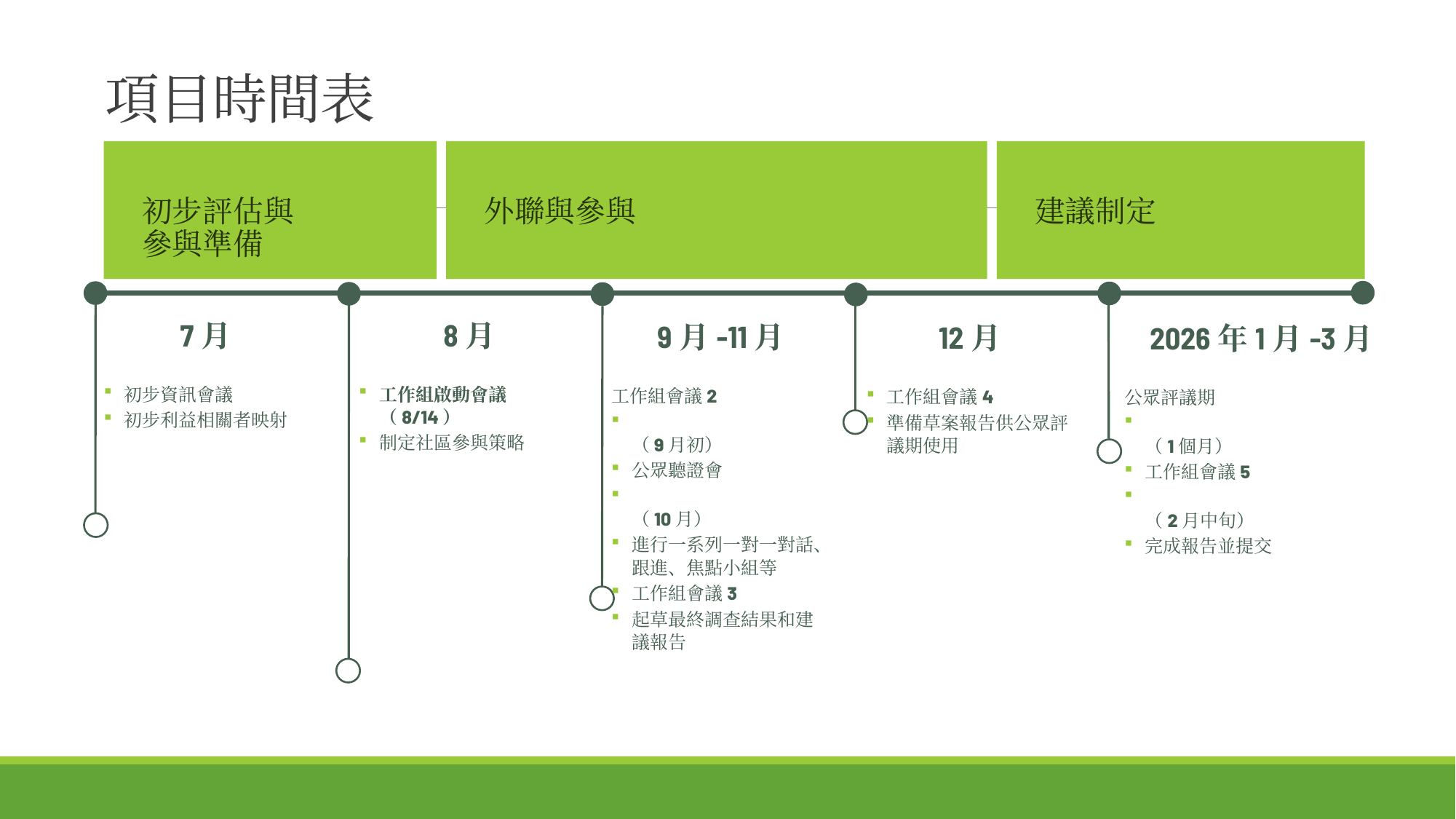

# 項目時間表
初步評估與
參與準備
外聯與參與
建議制定

7月

初步資訊會議
初步利益相關者映射

8月

工作組啟動會議（8/14）
制定社區參與策略

9月-11月

工作組會議2
（9月初）
公眾聽證會
（10月）
進行一系列一對一對話、跟進、焦點小組等
工作組會議3
起草最終調查結果和建議報告

12月

工作組會議4
準備草案報告供公眾評議期使用

2026年1月-3月

公眾評議期
（1個月）
工作組會議5
（2月中旬）
完成報告並提交